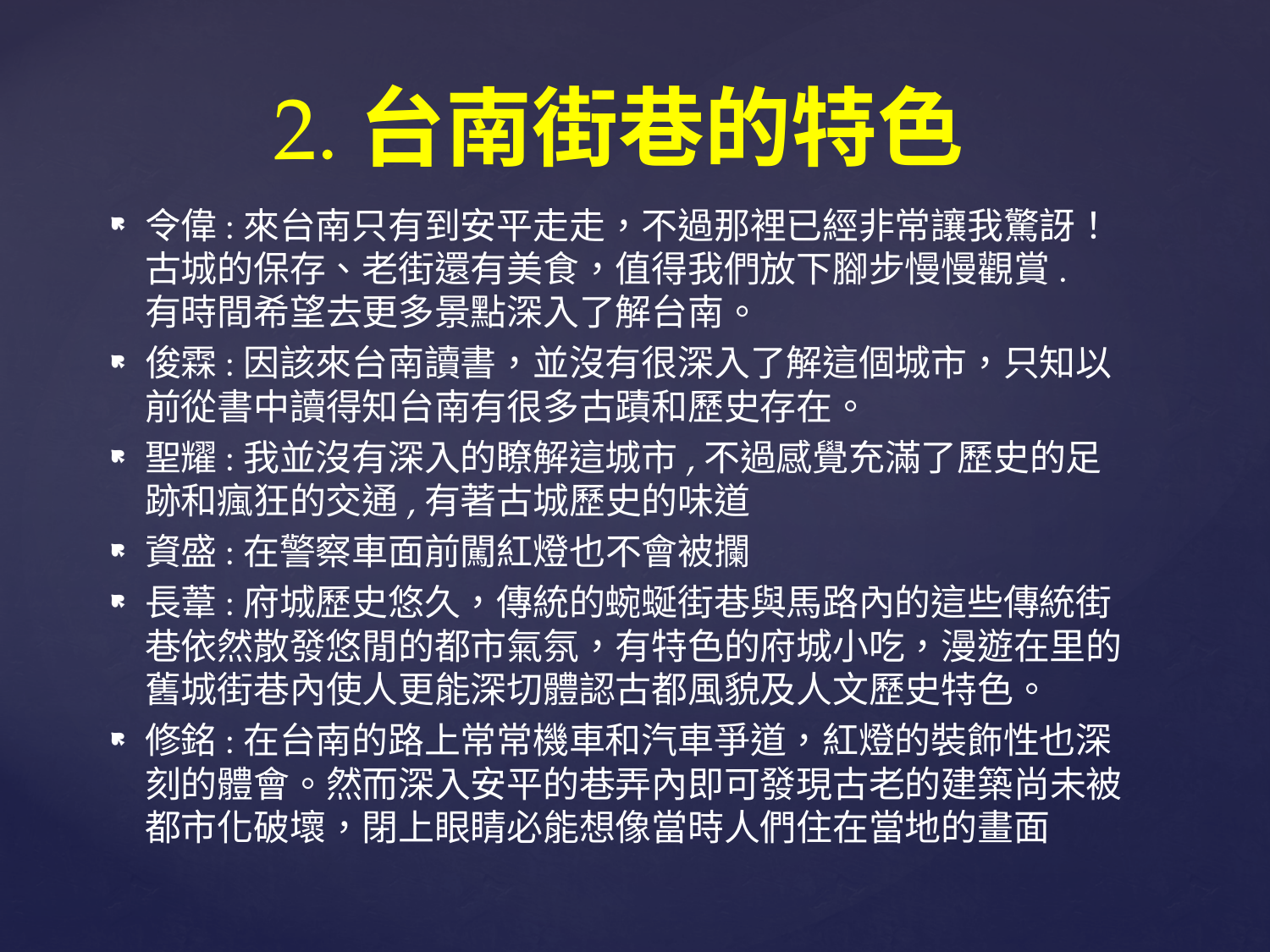

# 2.台南街巷的特色
令偉:來台南只有到安平走走，不過那裡已經非常讓我驚訝！
古城的保存、老街還有美食，值得我們放下腳步慢慢觀賞.
有時間希望去更多景點深入了解台南。
俊霖:因該來台南讀書，並沒有很深入了解這個城市，只知以前從書中讀得知台南有很多古蹟和歷史存在。
聖耀:我並沒有深入的瞭解這城市,不過感覺充滿了歷史的足跡和瘋狂的交通,有著古城歷史的味道
資盛:在警察車面前闖紅燈也不會被攔
長葦:府城歷史悠久，傳統的蜿蜒街巷與馬路內的這些傳統街巷依然散發悠閒的都市氣氛，有特色的府城小吃，漫遊在里的舊城街巷內使人更能深切體認古都風貌及人文歷史特色。
修銘:在台南的路上常常機車和汽車爭道，紅燈的裝飾性也深刻的體會。然而深入安平的巷弄內即可發現古老的建築尚未被都市化破壞，閉上眼睛必能想像當時人們住在當地的畫面